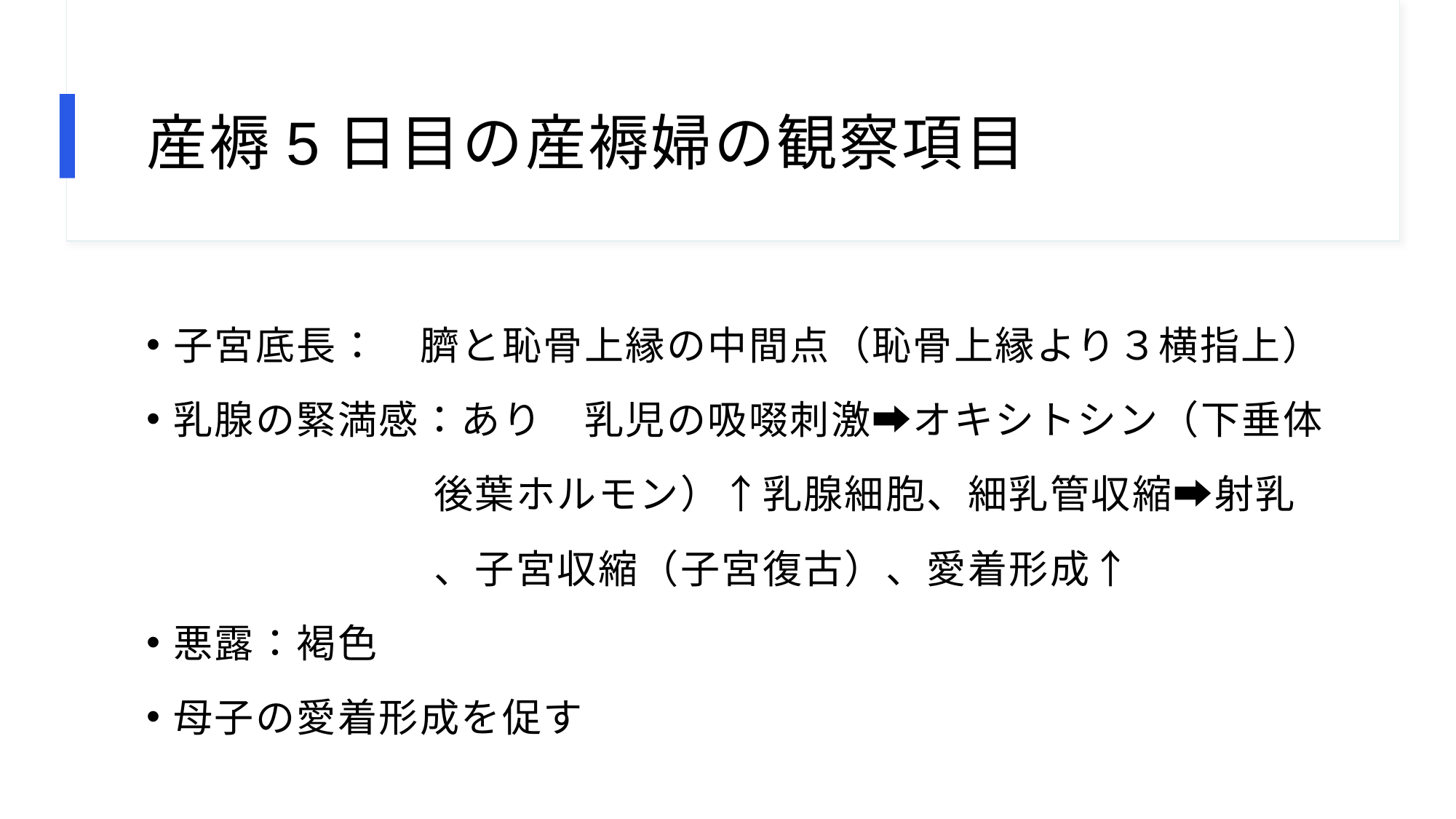

# 産褥5日目の産褥婦の観察項目
子宮底長：　臍と恥骨上縁の中間点（恥骨上縁より３横指上）
乳腺の緊満感：あり　乳児の吸啜刺激➡オキシトシン（下垂体
　　　　　　　後葉ホルモン）↑乳腺細胞、細乳管収縮➡射乳
　　　　　　　、子宮収縮（子宮復古）、愛着形成↑
悪露：褐色
母子の愛着形成を促す